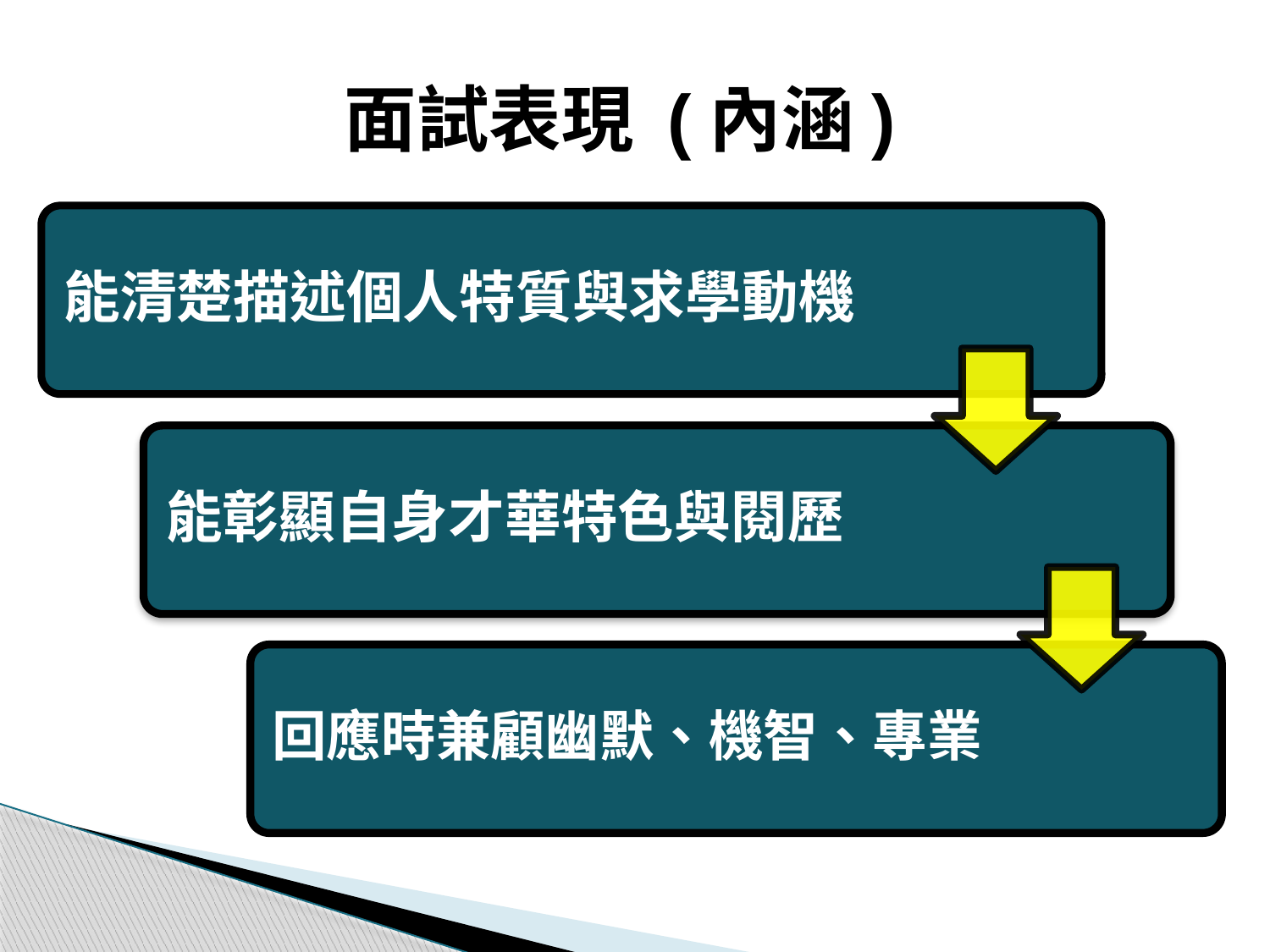

# 面試表現 (內涵)
能清楚描述個人特質與求學動機
能彰顯自身才華特色與閱歷
回應時兼顧幽默、機智、專業